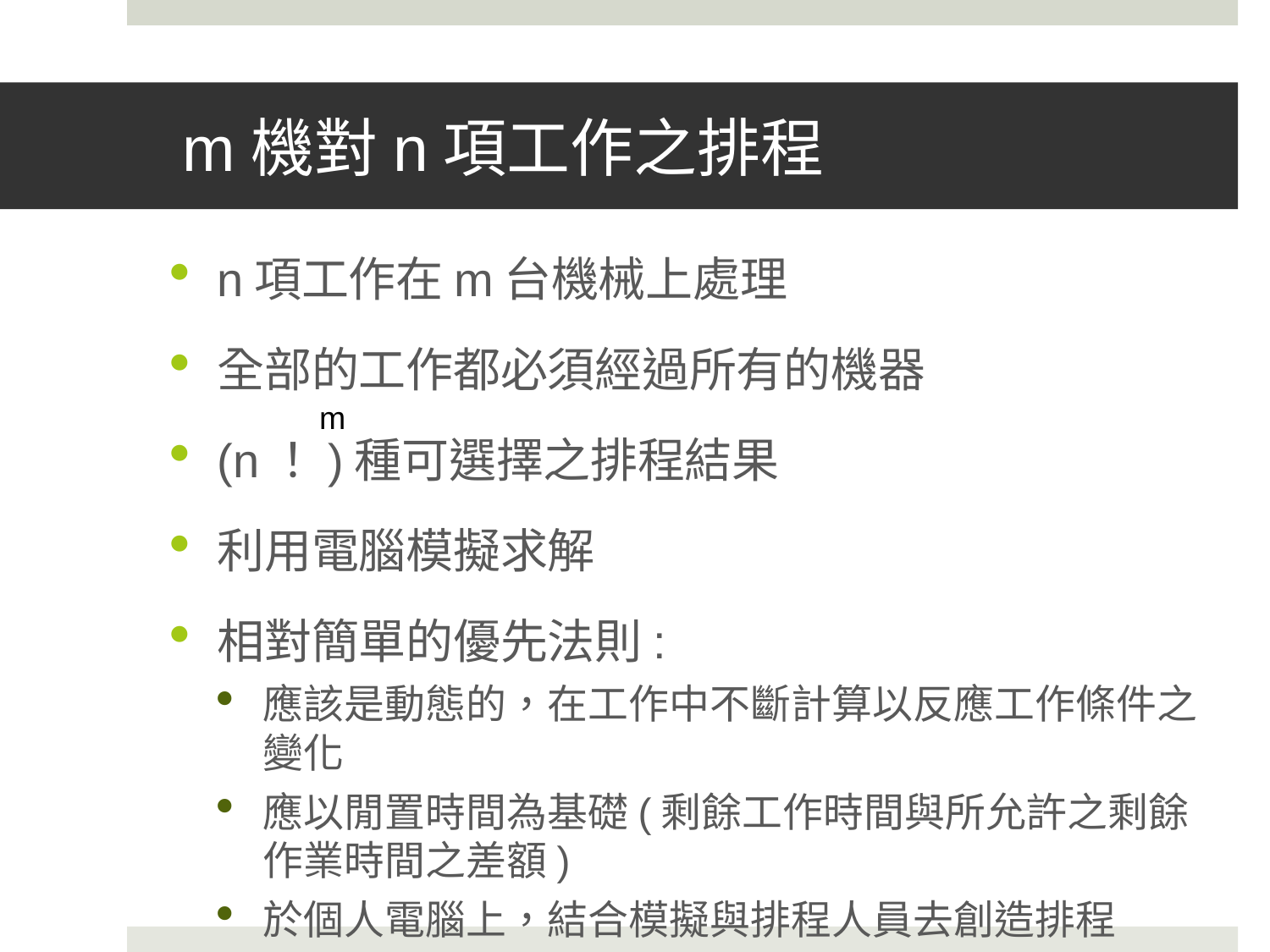

# m機對n項工作之排程
n項工作在m台機械上處理
全部的工作都必須經過所有的機器
(n！)種可選擇之排程結果
利用電腦模擬求解
相對簡單的優先法則:
應該是動態的，在工作中不斷計算以反應工作條件之變化
應以閒置時間為基礎(剩餘工作時間與所允許之剩餘作業時間之差額)
於個人電腦上，結合模擬與排程人員去創造排程

m